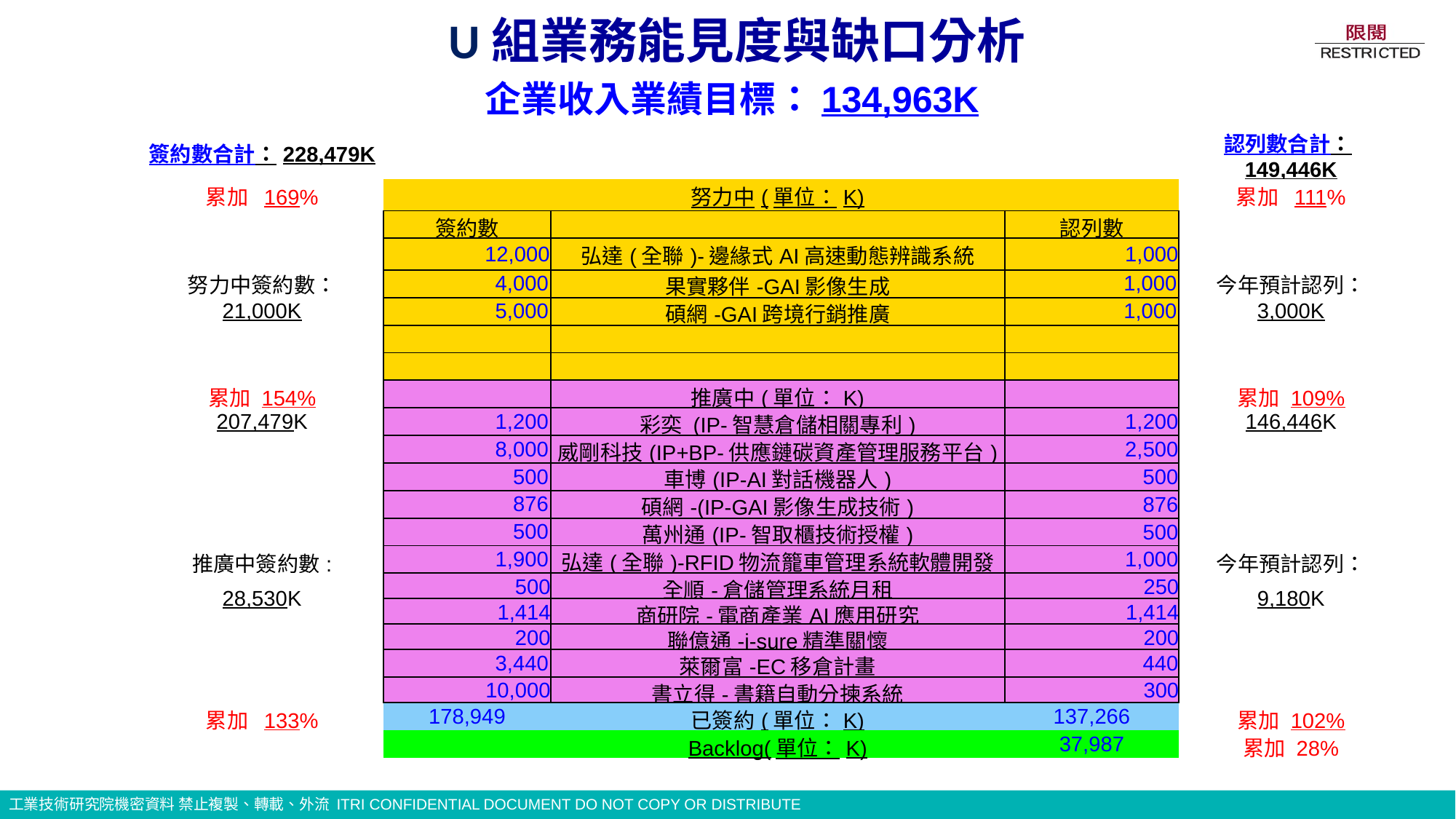

U組業務能見度與缺口分析
企業收入業績目標：134,963K
| 簽約數合計：228,479K |  |  |  | 認列數合計：149,446K |
| --- | --- | --- | --- | --- |
| 累加 169% |  | 努力中(單位：K) |  | 累加 111% |
| 努力中簽約數： 21,000K | 簽約數 |  | 認列數 | 今年預計認列： 3,000K |
|  | 12,000 | 弘達(全聯)-邊緣式AI高速動態辨識系統 | 1,000 |  |
|  | 4,000 | 果實夥伴-GAI影像生成 | 1,000 |  |
|  | 5,000 | 碩網-GAI跨境行銷推廣 | 1,000 |  |
|  |  |  |  |  |
|  |  |  |  |  |
| 累加 154% |  | 推廣中(單位：K) |  | 累加 109% |
| 207,479K | 1,200 | 彩奕 (IP-智慧倉儲相關專利) | 1,200 | 146,446K |
|  | 8,000 | 威剛科技(IP+BP-供應鏈碳資產管理服務平台) | 2,500 |  |
|  |  |  |  |  |
|  | 500 | 車博(IP-AI對話機器人) | 500 |  |
|  | 876 | 碩網-(IP-GAI影像生成技術) | 876 |  |
|  | 500 | 萬州通(IP-智取櫃技術授權) | 500 |  |
| 推廣中簽約數: | 1,900 | 弘達(全聯)-RFID物流籠車管理系統軟體開發 | 1,000 | 今年預計認列： |
| 28,530K | 500 | 全順-倉儲管理系統月租 | 250 | 9,180K |
|  | 1,414 | 商研院-電商產業AI應用研究 | 1,414 |  |
|  | 200 | 聯億通-i-sure精準關懷 | 200 |  |
|  | 3,440 | 萊爾富-EC移倉計畫 | 440 |  |
|  | 10,000 | 書立得-書籍自動分揀系統 | 300 |  |
| 累加 133% | 178,949 | 已簽約(單位：K) | 137,266 | 累加 102% |
|  |  | Backlog(單位：K) | 37,987 | 累加 28% |